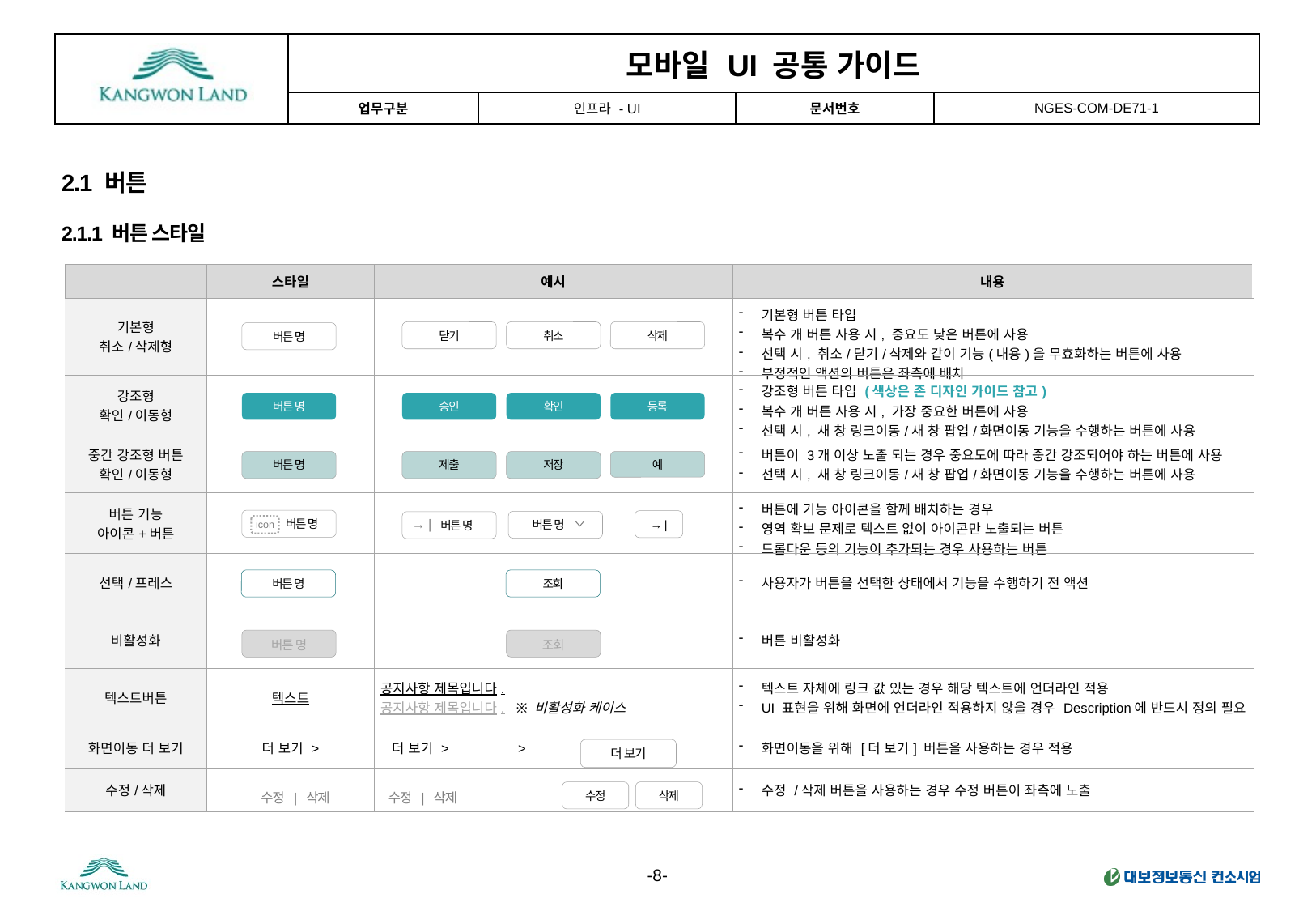

2.1 버튼
2.1.1 버튼 스타일
|  | 스타일 | 예시 | 내용 |
| --- | --- | --- | --- |
| 기본형 취소/삭제형 |  |  | 기본형 버튼 타입 복수 개 버튼 사용 시, 중요도 낮은 버튼에 사용 선택 시, 취소/닫기/삭제와 같이 기능(내용)을 무효화하는 버튼에 사용 부정적인 액션의 버튼은 좌측에 배치 |
| 강조형 확인/이동형 |  |  | 강조형 버튼 타입 (색상은 존 디자인 가이드 참고) 복수 개 버튼 사용 시, 가장 중요한 버튼에 사용 선택 시, 새 창 링크이동/새 창 팝업/화면이동 기능을 수행하는 버튼에 사용 |
| 중간 강조형 버튼 확인/이동형 |  |  | 버튼이 3개 이상 노출 되는 경우 중요도에 따라 중간 강조되어야 하는 버튼에 사용 선택 시, 새 창 링크이동/새 창 팝업/화면이동 기능을 수행하는 버튼에 사용 |
| 버튼 기능 아이콘+버튼 |  |  | 버튼에 기능 아이콘을 함께 배치하는 경우 영역 확보 문제로 텍스트 없이 아이콘만 노출되는 버튼 드롭다운 등의 기능이 추가되는 경우 사용하는 버튼 |
| 선택/프레스 |  |  | 사용자가 버튼을 선택한 상태에서 기능을 수행하기 전 액션 |
| 비활성화 |  |  | 버튼 비활성화 |
| 텍스트버튼 | 텍스트 | 공지사항 제목입니다. 공지사항 제목입니다. ※ 비활성화 케이스 | 텍스트 자체에 링크 값 있는 경우 해당 텍스트에 언더라인 적용 UI 표현을 위해 화면에 언더라인 적용하지 않을 경우 Description에 반드시 정의 필요 |
| 화면이동 더 보기 | 더 보기 > | 더 보기 > > | 화면이동을 위해 [더 보기] 버튼을 사용하는 경우 적용 |
| 수정/삭제 |  |  | 수정 /삭제 버튼을 사용하는 경우 수정 버튼이 좌측에 노출 |
닫기
취소
삭제
버튼 명
버튼 명
승인
확인
등록
버튼 명
제출
저장
예
→ |
          버튼 명
→ |
버튼 명 ▼
     버튼 명
icon

버튼 명
조회
버튼 명
조회
더 보기
수정
삭제
수정  |  삭제
수정  |  삭제